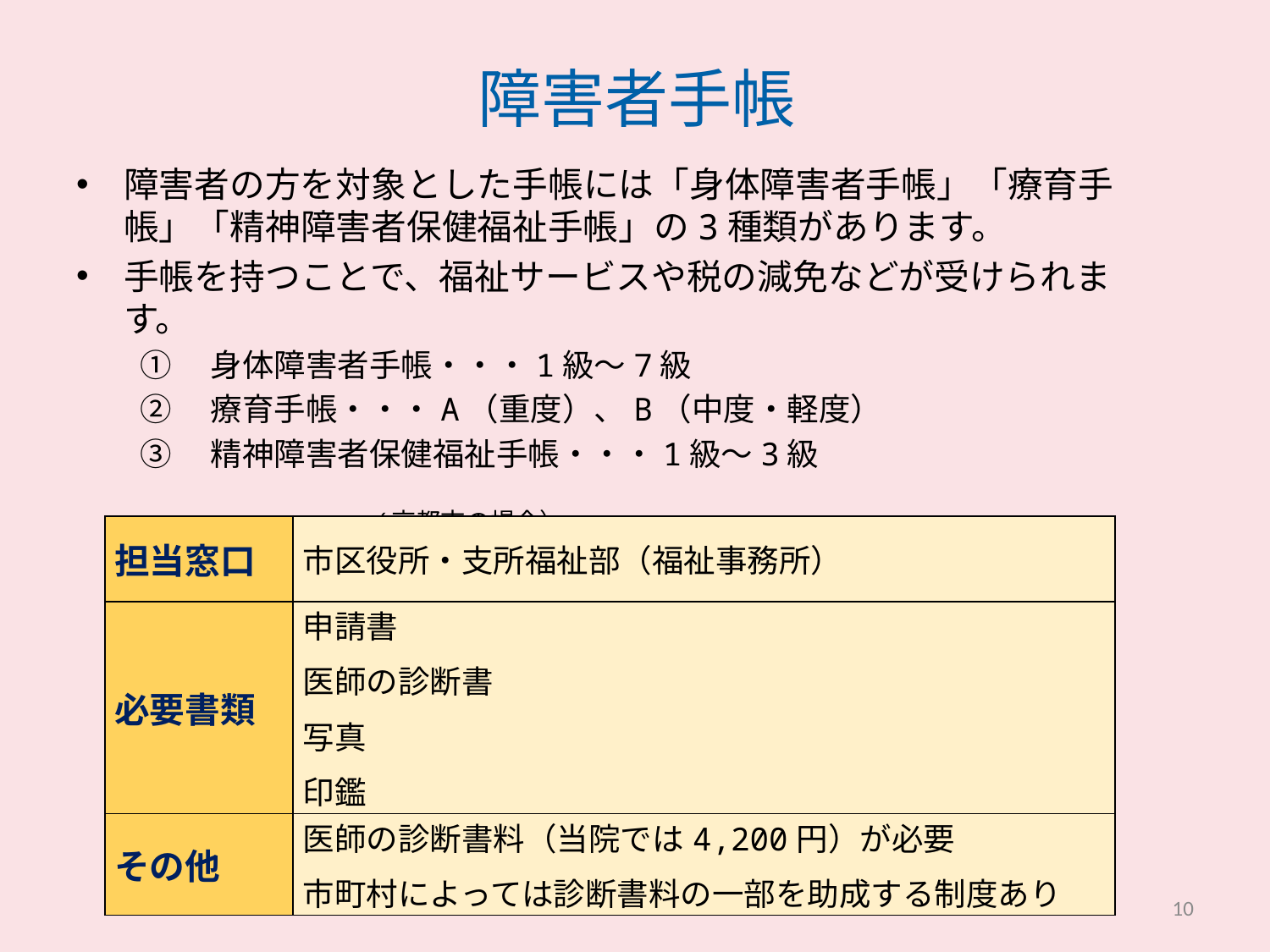

# 障害者手帳
障害者の方を対象とした手帳には「身体障害者手帳」「療育手帳」「精神障害者保健福祉手帳」の3種類があります。
手帳を持つことで、福祉サービスや税の減免などが受けられます。
①　身体障害者手帳・・・1級～7級
②　療育手帳・・・A（重度）、B（中度・軽度）
③　精神障害者保健福祉手帳・・・1級～3級
　　　　　　　　　　　　　　　　　　　　　　　　　　　　　　　　　　　　　　　　　　　　　　　　　　　　　(京都市の場合）

| 担当窓口 | 市区役所・支所福祉部（福祉事務所） |
| --- | --- |
| 必要書類 | 申請書 医師の診断書 写真 印鑑 |
| その他 | 医師の診断書料（当院では4,200円）が必要 市町村によっては診断書料の一部を助成する制度あり |
10